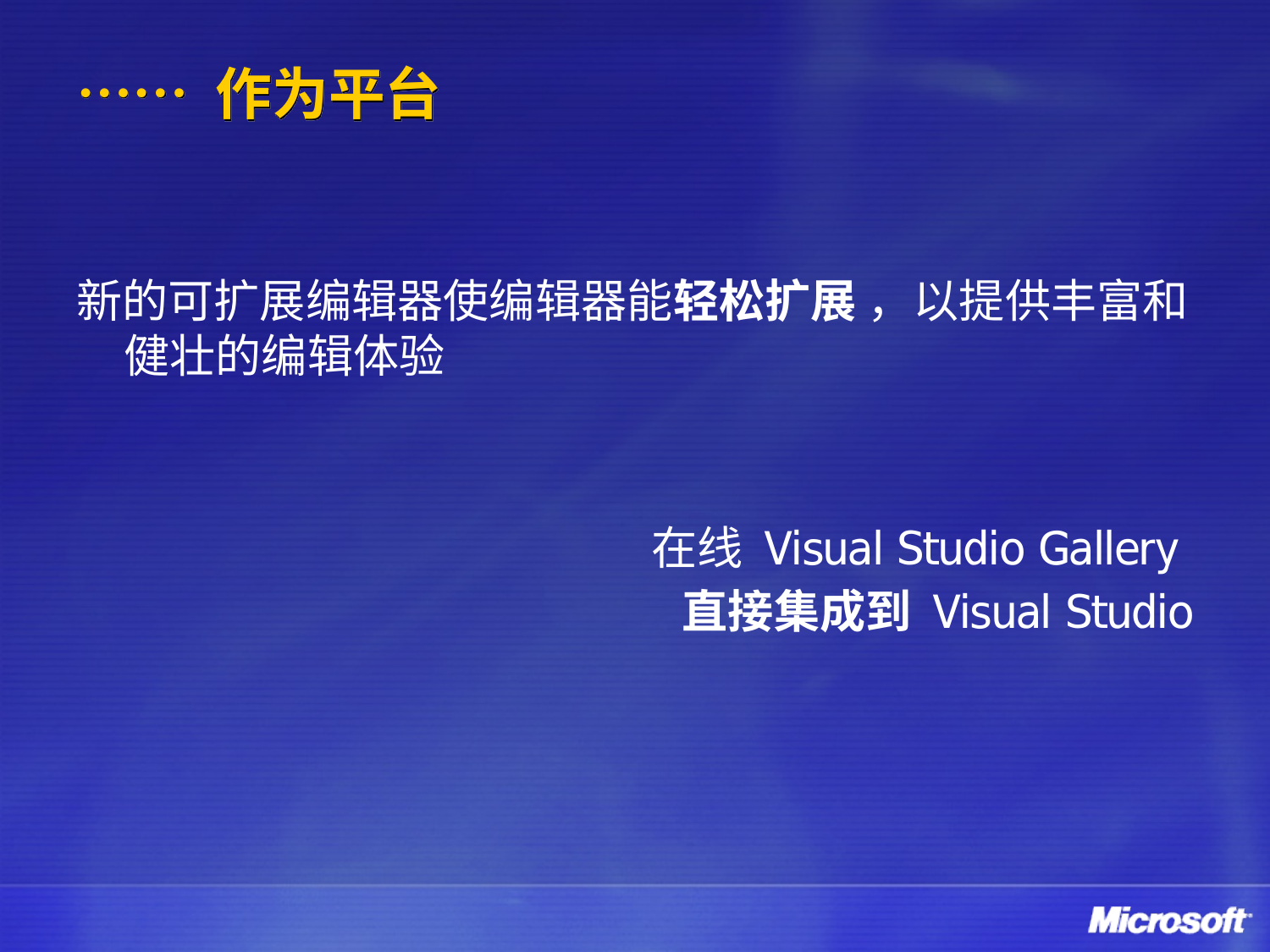

# …… 作为平台

新的可扩展编辑器使编辑器能轻松扩展 ，以提供丰富和健壮的编辑体验

在线 Visual Studio Gallery
直接集成到 Visual Studio